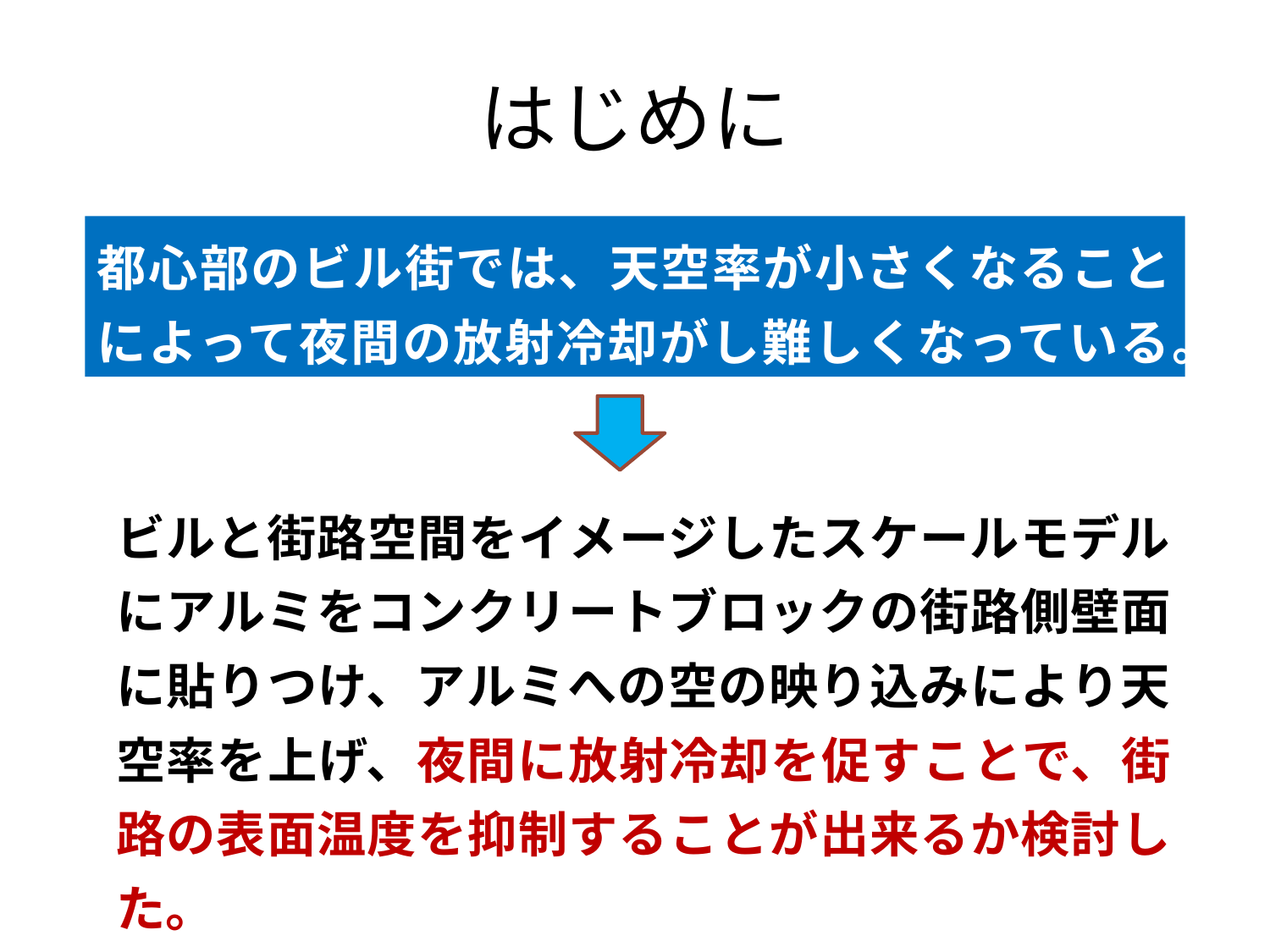

# はじめに
都心部のビル街では、天空率が小さくなることによって夜間の放射冷却がし難しくなっている。

ビルと街路空間をイメージしたスケールモデルにアルミをコンクリートブロックの街路側壁面に貼りつけ、アルミへの空の映り込みにより天空率を上げ、夜間に放射冷却を促すことで、街路の表面温度を抑制することが出来るか検討した。